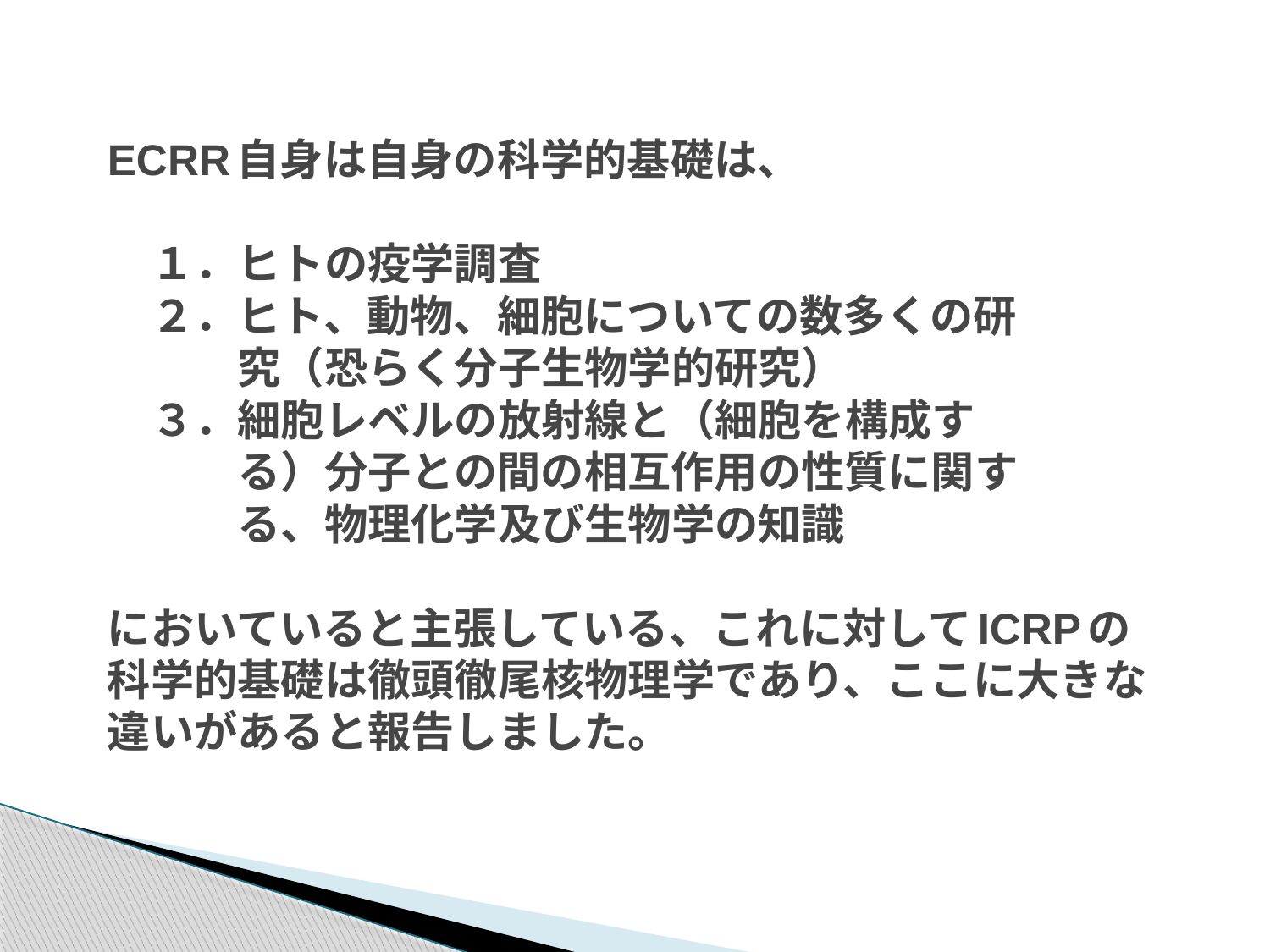

ECRR自身は自身の科学的基礎は、
　１．ヒトの疫学調査
　２．ヒト、動物、細胞についての数多くの研
　　　究（恐らく分子生物学的研究）
　３．細胞レベルの放射線と（細胞を構成す
　　　る）分子との間の相互作用の性質に関す
　　　る、物理化学及び生物学の知識
においていると主張している、これに対してICRPの科学的基礎は徹頭徹尾核物理学であり、ここに大きな違いがあると報告しました。